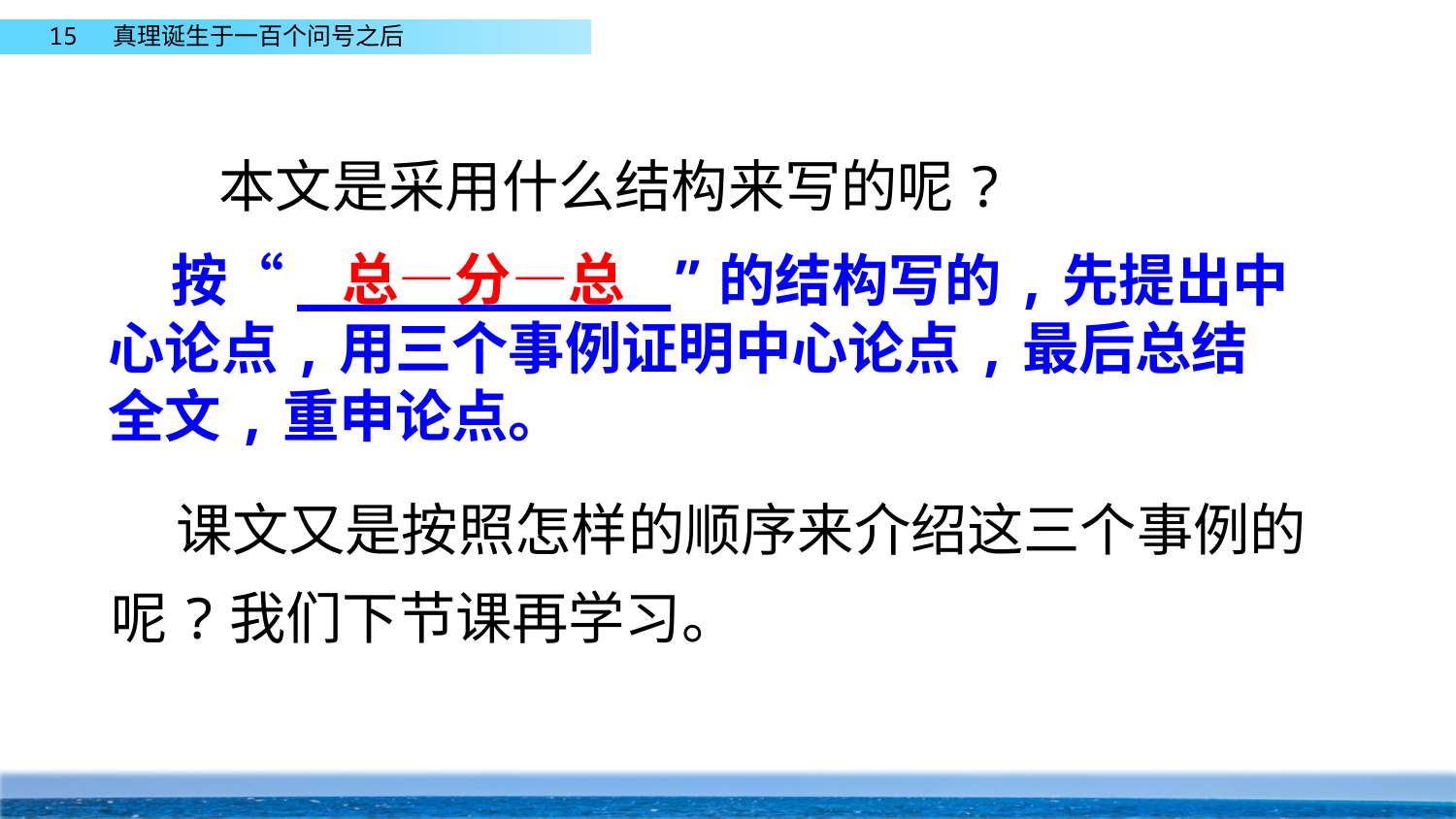

本文是采用什么结构来写的呢?
总—分—总
    按“___________”的结构写的,先提出中心论点,用三个事例证明中心论点,最后总结全文,重申论点。
    课文又是按照怎样的顺序来介绍这三个事例的呢?我们下节课再学习。